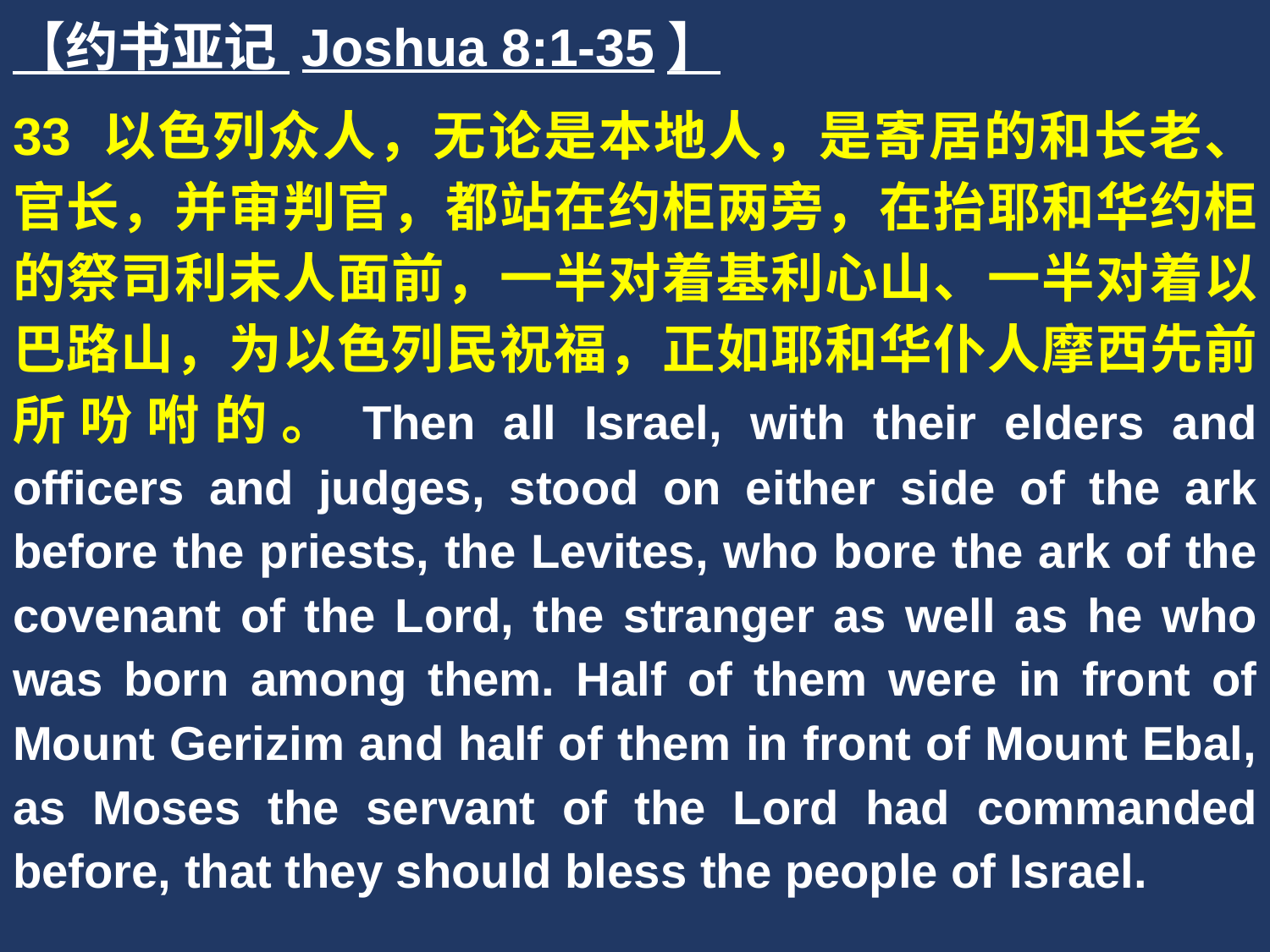

【约书亚记 Joshua 8:1-35】
33 以色列众人，无论是本地人，是寄居的和长老、官长，并审判官，都站在约柜两旁，在抬耶和华约柜的祭司利未人面前，一半对着基利心山、一半对着以巴路山，为以色列民祝福，正如耶和华仆人摩西先前所吩咐的。Then all Israel, with their elders and officers and judges, stood on either side of the ark before the priests, the Levites, who bore the ark of the covenant of the Lord, the stranger as well as he who was born among them. Half of them were in front of Mount Gerizim and half of them in front of Mount Ebal, as Moses the servant of the Lord had commanded before, that they should bless the people of Israel.